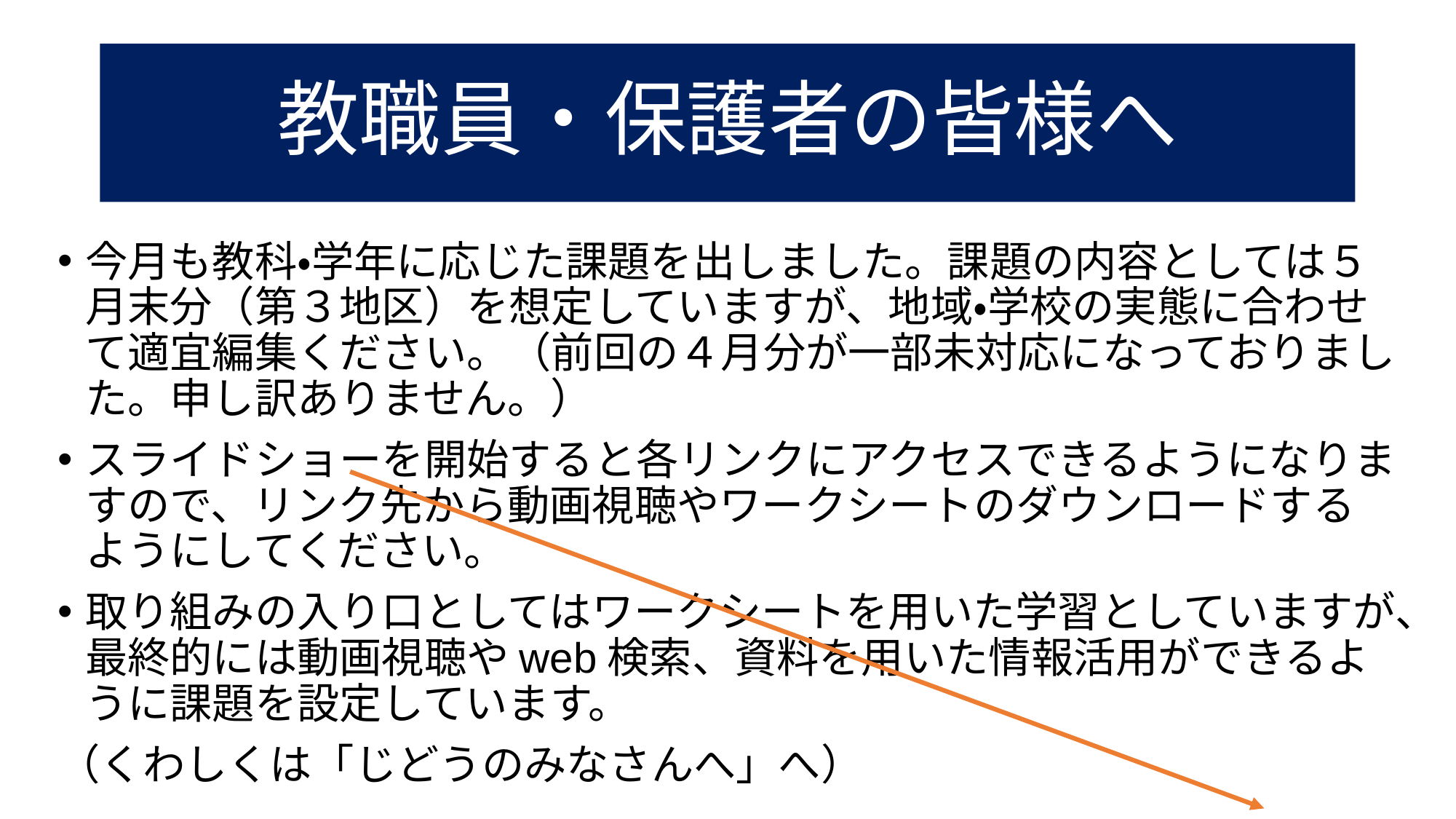

# 教職員・保護者の皆様へ
今月も教科・学年に応じた課題を出しました。課題の内容としては５月末分（第３地区）を想定していますが、地域・学校の実態に合わせて適宜編集ください。（前回の４月分が一部未対応になっておりました。申し訳ありません。）
スライドショーを開始すると各リンクにアクセスできるようになりますので、リンク先から動画視聴やワークシートのダウンロードするようにしてください。
取り組みの入り口としてはワークシートを用いた学習としていますが、最終的には動画視聴やweb検索、資料を用いた情報活用ができるように課題を設定しています。
（くわしくは「じどうのみなさんへ」へ）